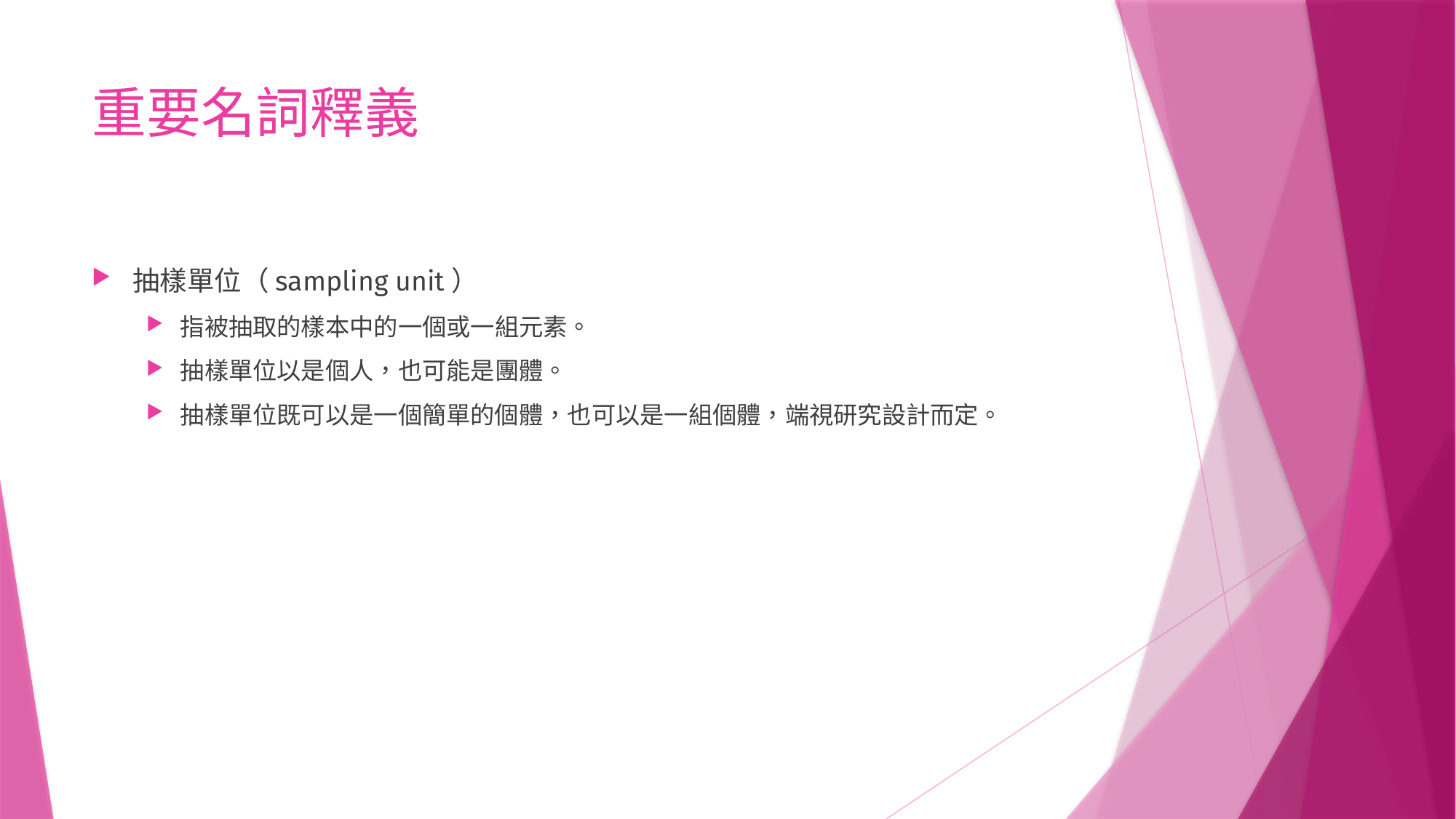

# 重要名詞釋義
抽樣單位（sampling unit）
指被抽取的樣本中的一個或一組元素。
抽樣單位以是個人，也可能是團體。
抽樣單位既可以是一個簡單的個體，也可以是一組個體，端視研究設計而定。